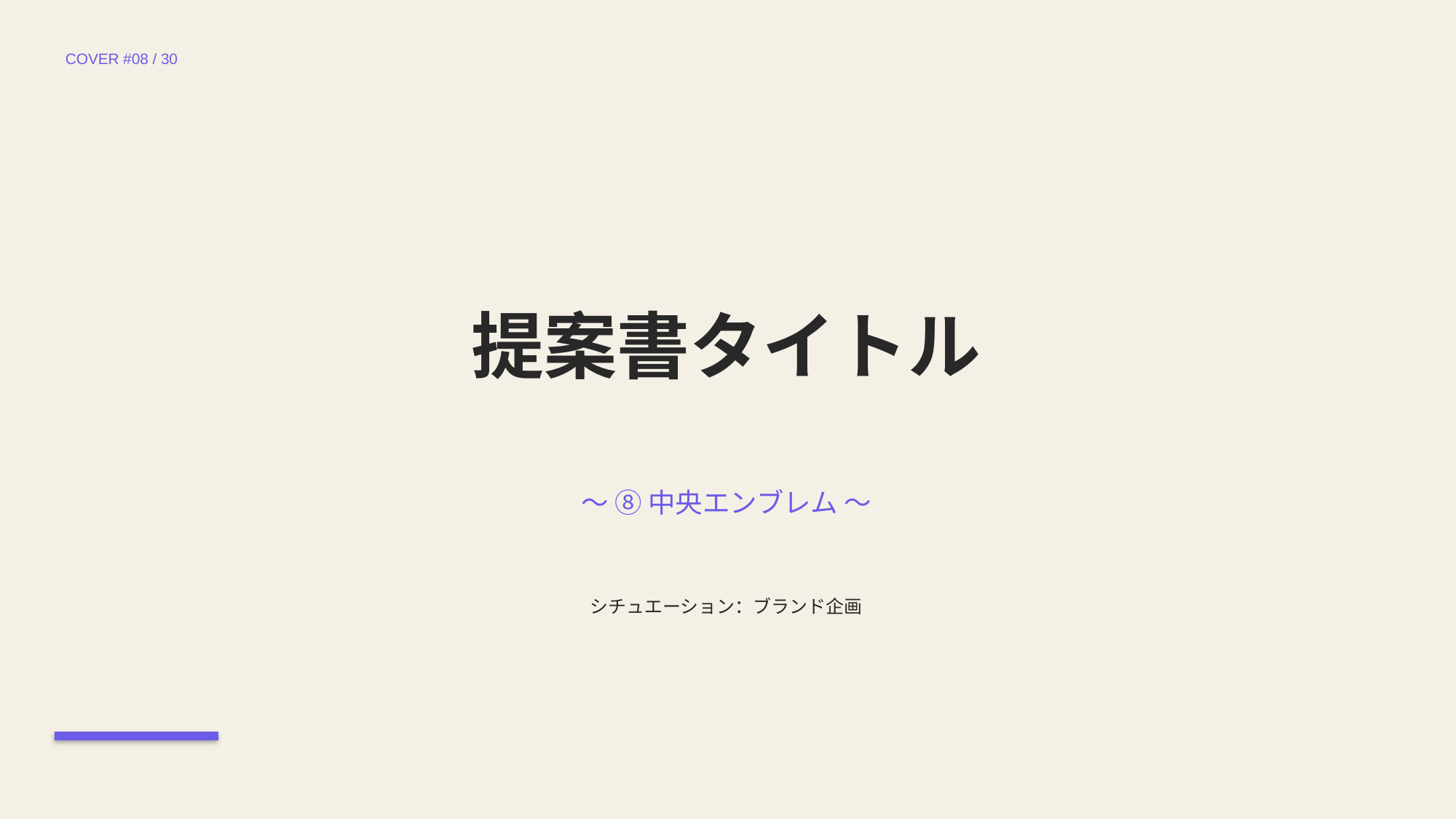

COVER #08 / 30
提案書タイトル
〜 ⑧ 中央エンブレム 〜
シチュエーション：ブランド企画